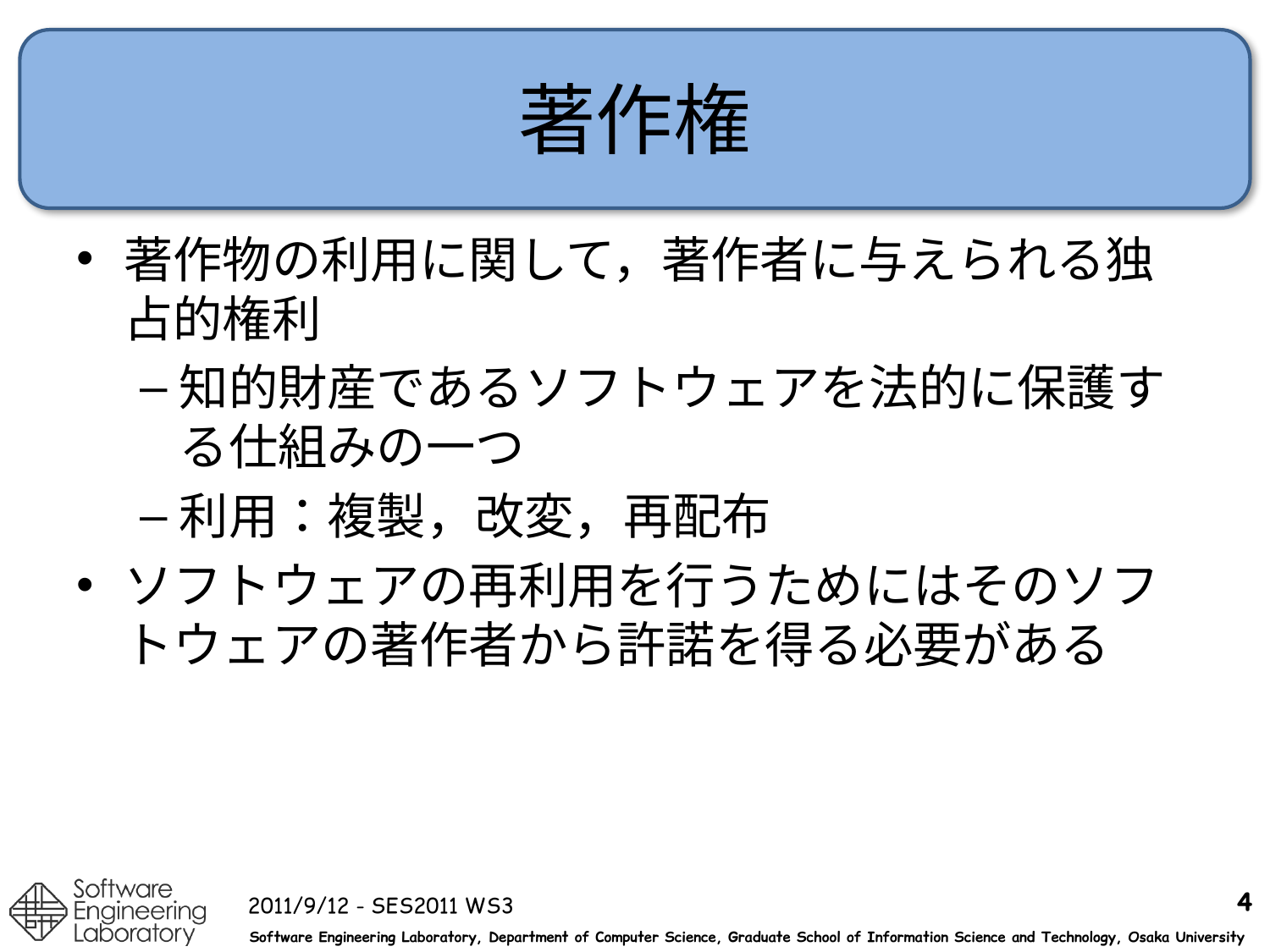

# 著作権
著作物の利用に関して，著作者に与えられる独占的権利
知的財産であるソフトウェアを法的に保護する仕組みの一つ
利用：複製，改変，再配布
ソフトウェアの再利用を行うためにはそのソフトウェアの著作者から許諾を得る必要がある
4
2011/9/12 - SES2011 WS3